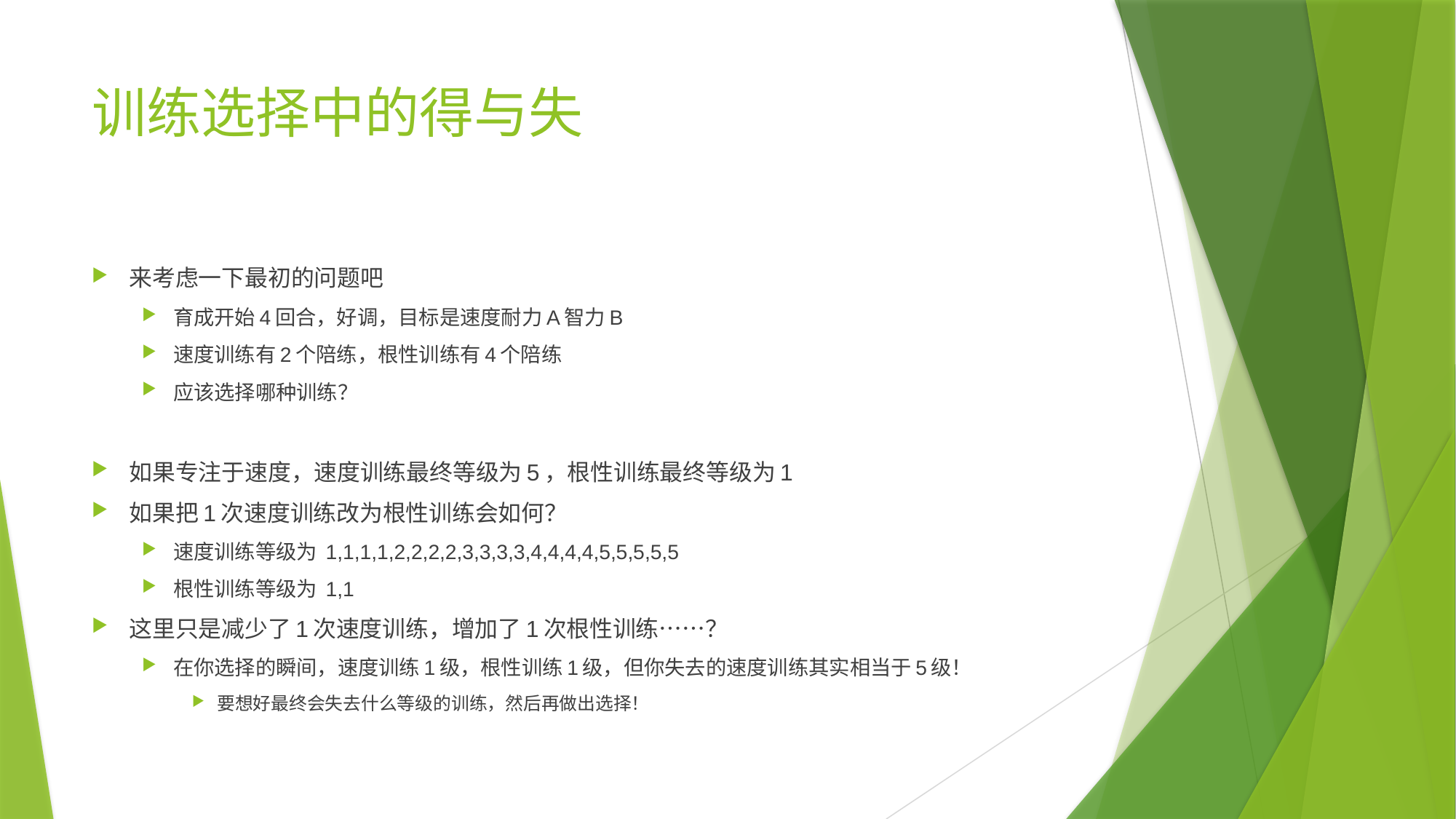

# 训练选择中的得与失
来考虑一下最初的问题吧
育成开始4回合，好调，目标是速度耐力A智力B
速度训练有2个陪练，根性训练有4个陪练
应该选择哪种训练？

如果专注于速度，速度训练最终等级为5，根性训练最终等级为1
如果把1次速度训练改为根性训练会如何？
速度训练等级为 1,1,1,1,2,2,2,2,3,3,3,3,4,4,4,4,5,5,5,5,5
根性训练等级为 1,1
这里只是减少了1次速度训练，增加了1次根性训练……？
在你选择的瞬间，速度训练1级，根性训练1级，但你失去的速度训练其实相当于5级！
要想好最终会失去什么等级的训练，然后再做出选择！